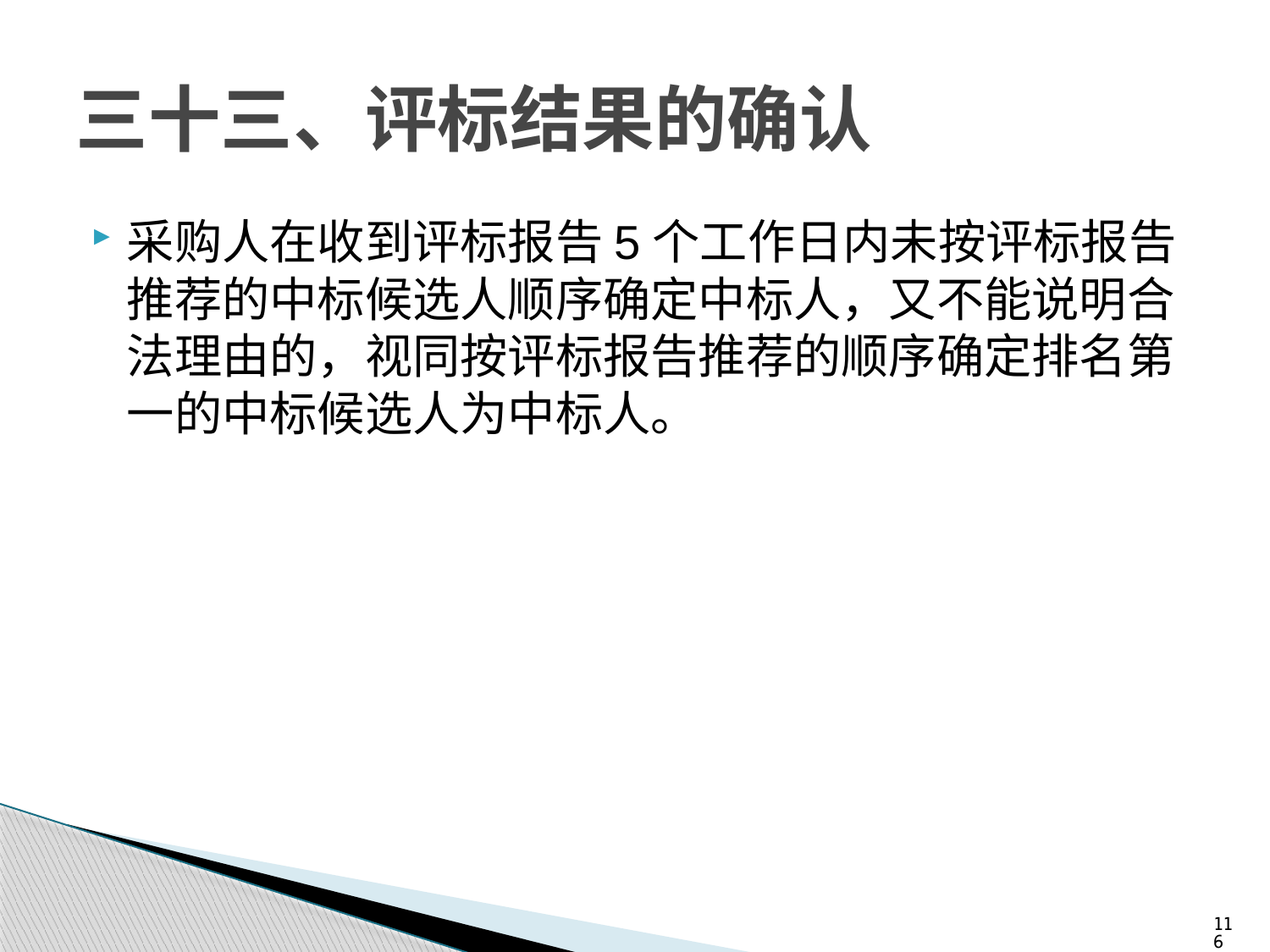

# 三十三、评标结果的确认
采购人在收到评标报告5个工作日内未按评标报告推荐的中标候选人顺序确定中标人，又不能说明合法理由的，视同按评标报告推荐的顺序确定排名第一的中标候选人为中标人。

116